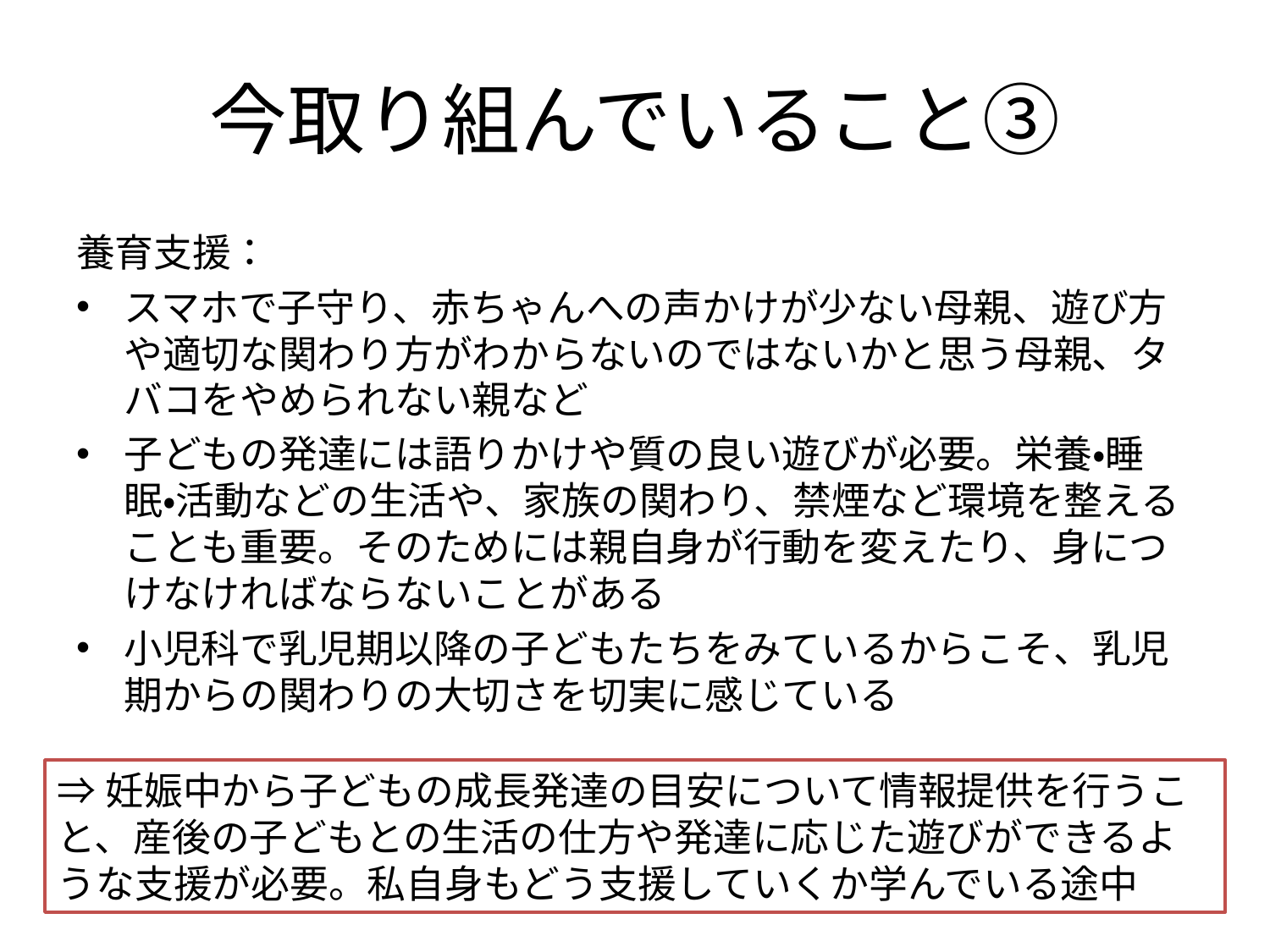

# 今取り組んでいること③
養育支援：
スマホで子守り、赤ちゃんへの声かけが少ない母親、遊び方や適切な関わり方がわからないのではないかと思う母親、タバコをやめられない親など
子どもの発達には語りかけや質の良い遊びが必要。栄養・睡眠・活動などの生活や、家族の関わり、禁煙など環境を整えることも重要。そのためには親自身が行動を変えたり、身につけなければならないことがある
小児科で乳児期以降の子どもたちをみているからこそ、乳児期からの関わりの大切さを切実に感じている

⇒妊娠中から子どもの成長発達の目安について情報提供を行うこと、産後の子どもとの生活の仕方や発達に応じた遊びができるような支援が必要。私自身もどう支援していくか学んでいる途中